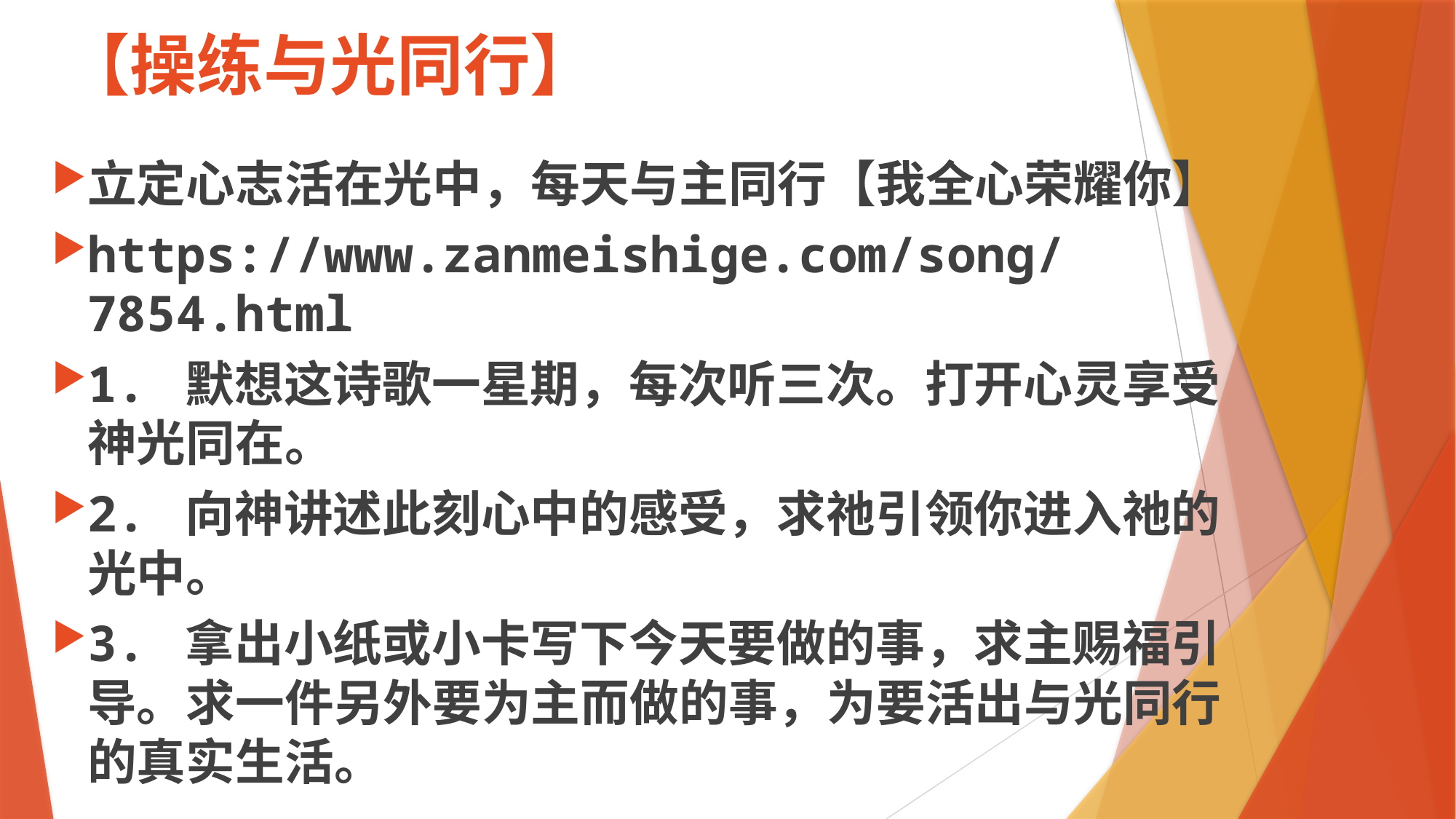

# 【操练与光同行】
立定心志活在光中，每天与主同行【我全心荣耀你】
https://www.zanmeishige.com/song/7854.html
1. 默想这诗歌一星期，每次听三次。打开心灵享受神光同在。
2. 向神讲述此刻心中的感受，求祂引领你进入祂的光中。
3. 拿出小纸或小卡写下今天要做的事，求主赐福引导。求一件另外要为主而做的事，为要活出与光同行的真实生活。